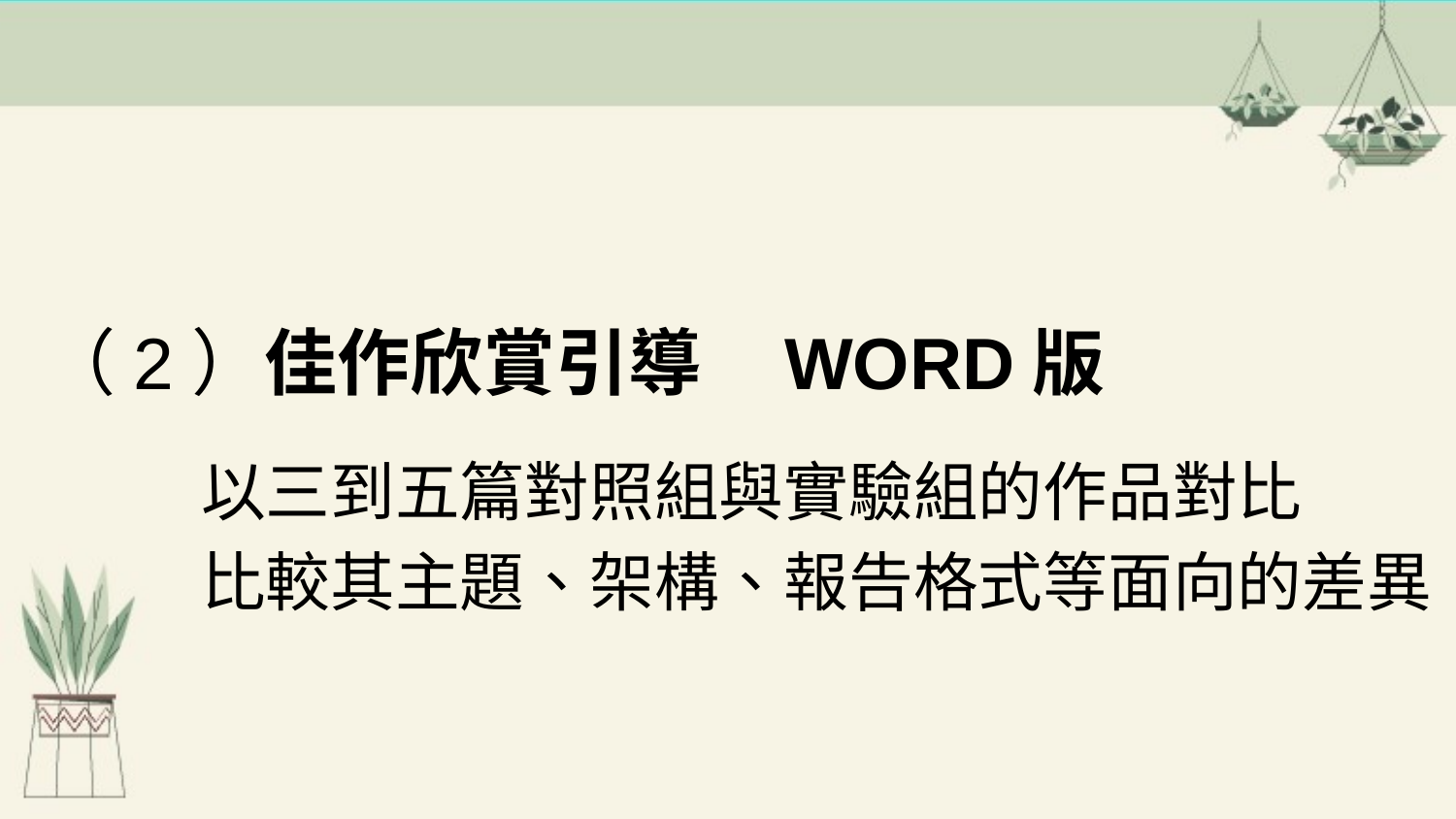

# （2）佳作欣賞引導    WORD版
以三到五篇對照組與實驗組的作品對比
比較其主題、架構、報告格式等面向的差異